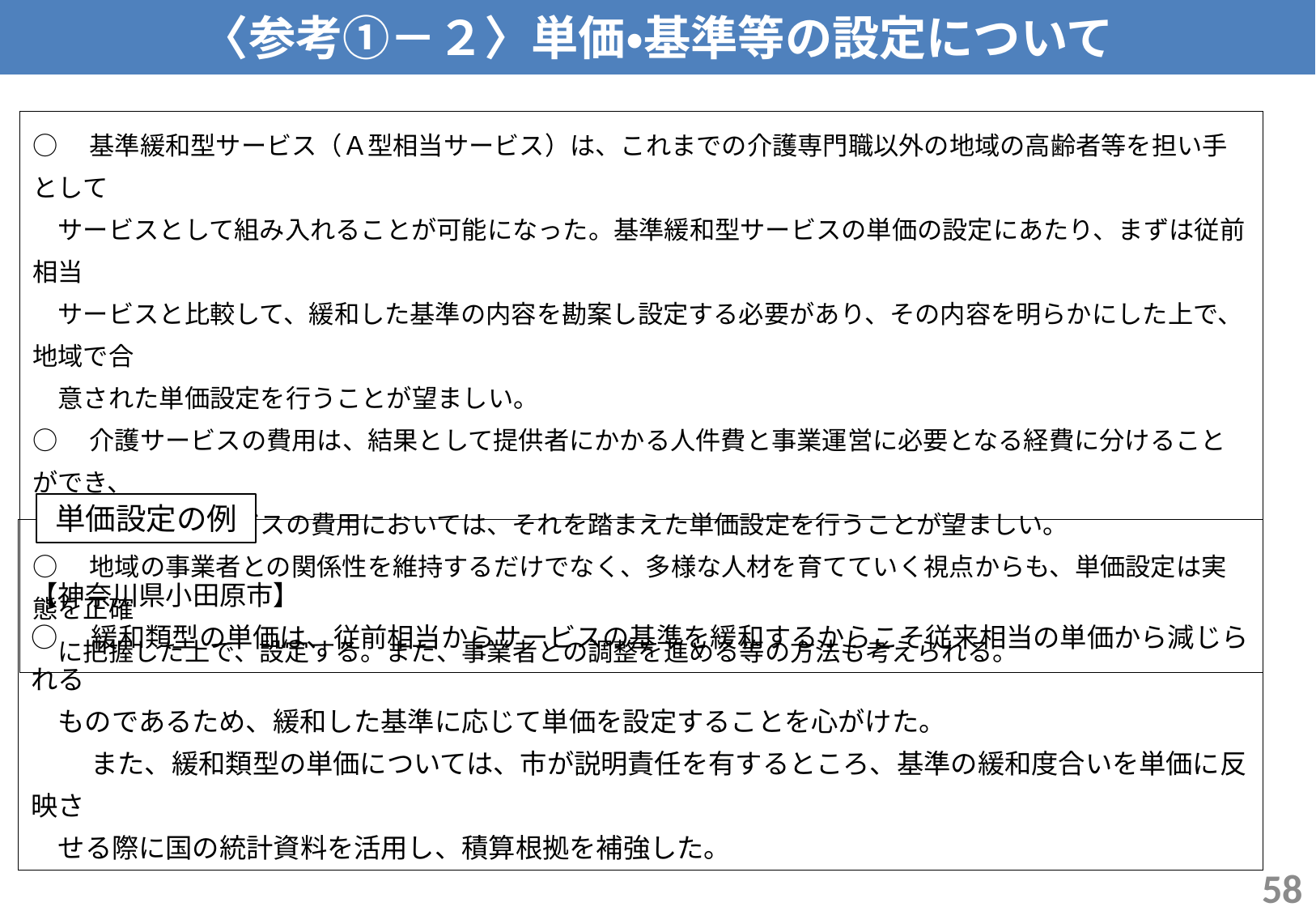

〈参考①－２〉単価・基準等の設定について
○　基準緩和型サービス（Ａ型相当サービス）は、これまでの介護専門職以外の地域の高齢者等を担い手として
　サービスとして組み入れることが可能になった。基準緩和型サービスの単価の設定にあたり、まずは従前相当
　サービスと比較して、緩和した基準の内容を勘案し設定する必要があり、その内容を明らかにした上で、地域で合
　意された単価設定を行うことが望ましい。
○　介護サービスの費用は、結果として提供者にかかる人件費と事業運営に必要となる経費に分けることができ、
　基準緩和型サービスの費用においては、それを踏まえた単価設定を行うことが望ましい。
○　地域の事業者との関係性を維持するだけでなく、多様な人材を育てていく視点からも、単価設定は実態を正確
　に把握した上で、設定する。また、事業者との調整を進める等の方法も考えられる。
単価設定の例

【神奈川県小田原市】
○　緩和類型の単価は、従前相当からサービスの基準を緩和するからこそ従来相当の単価から減じられる
　ものであるため、緩和した基準に応じて単価を設定することを心がけた。
　　 また、緩和類型の単価については、市が説明責任を有するところ、基準の緩和度合いを単価に反映さ
　せる際に国の統計資料を活用し、積算根拠を補強した。
58